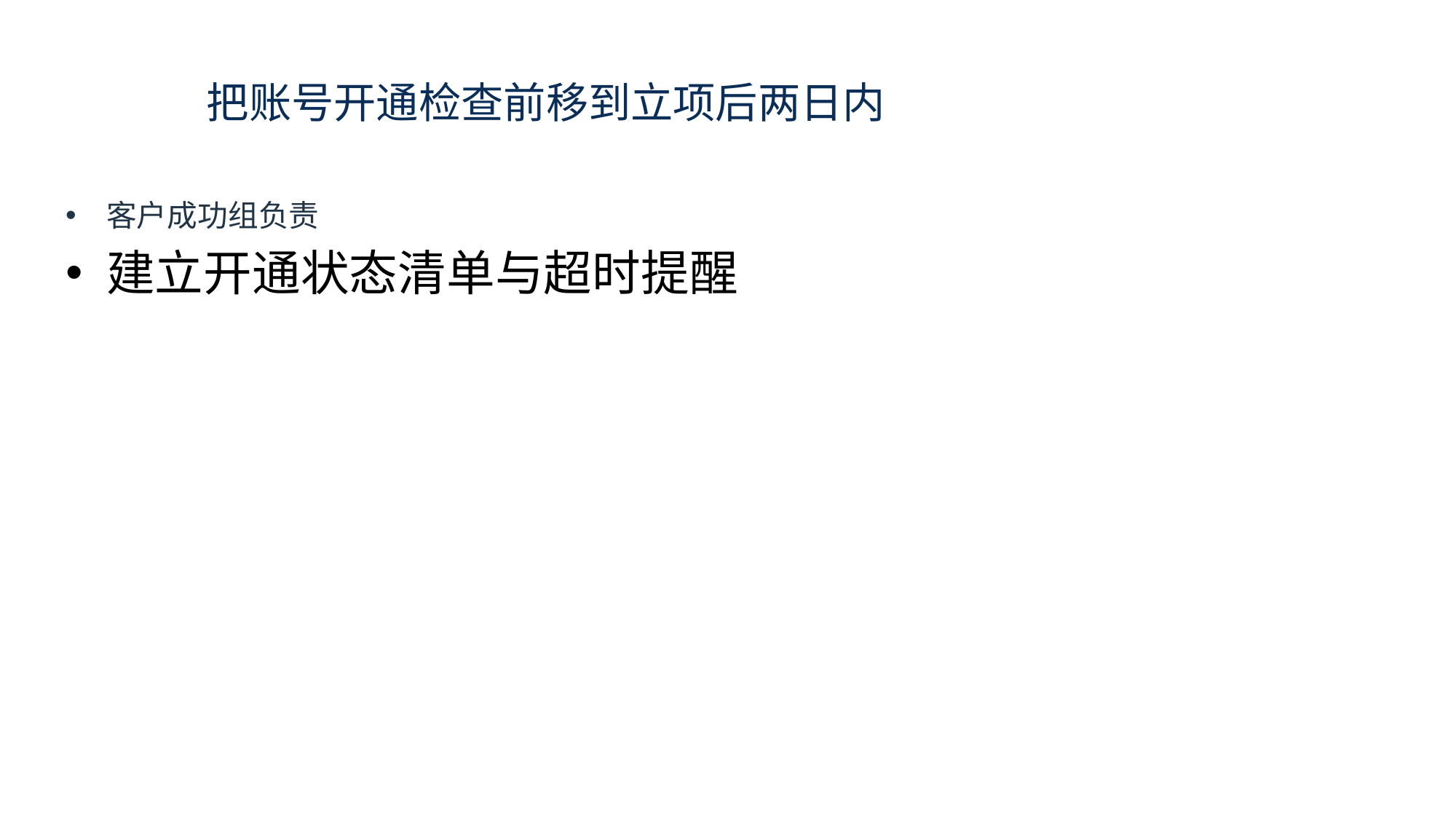

# 把账号开通检查前移到立项后两日内
客户成功组负责
建立开通状态清单与超时提醒